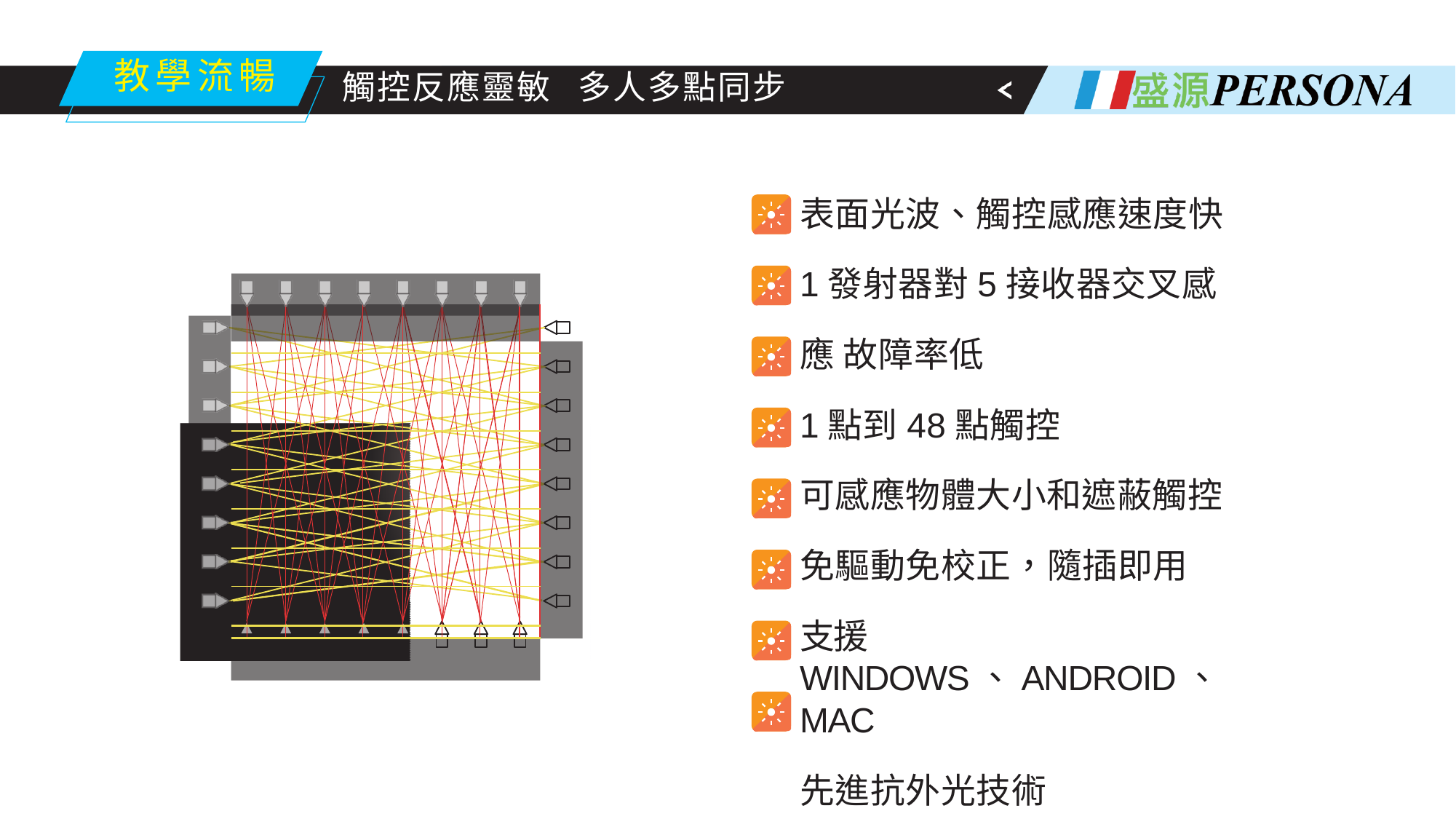

# 教學流暢
觸控反應靈敏
多人多點同步

表面光波、觸控感應速度快
1發射器對5接收器交叉感應 故障率低
1點到48點觸控
可感應物體大小和遮蔽觸控 免驅動免校正，隨插即用
支援WINDOWS、ANDROID、MAC
先進抗外光技術

|  |  |  |  |  |  |  |  |  |  |  |
| --- | --- | --- | --- | --- | --- | --- | --- | --- | --- | --- |
|  |  |  |  |  |  |  |  |  |  |  |
|  |  |  |  |  |  |  |  |  |  |  |
|  |  |  |  |  |  |  |  |  |  |  |
|  |  |  |  |  |  |  |  |  |  |  |
|  |  |  |  |  |  |  |  |  |  |  |
|  |  |  |  |  |  |  |  |  |  |  |
|  |  |  |  |  |  |  |  |  |  |  |
|  |  |  |  |  |  |  |  |  |  |  |
|  |  |  |  |  |  |  |  |  |  |  |
|  |  |  |  |  |  |  |  |  |  |  |
|  |  |  |  |  |  |  |  |  |  |  |